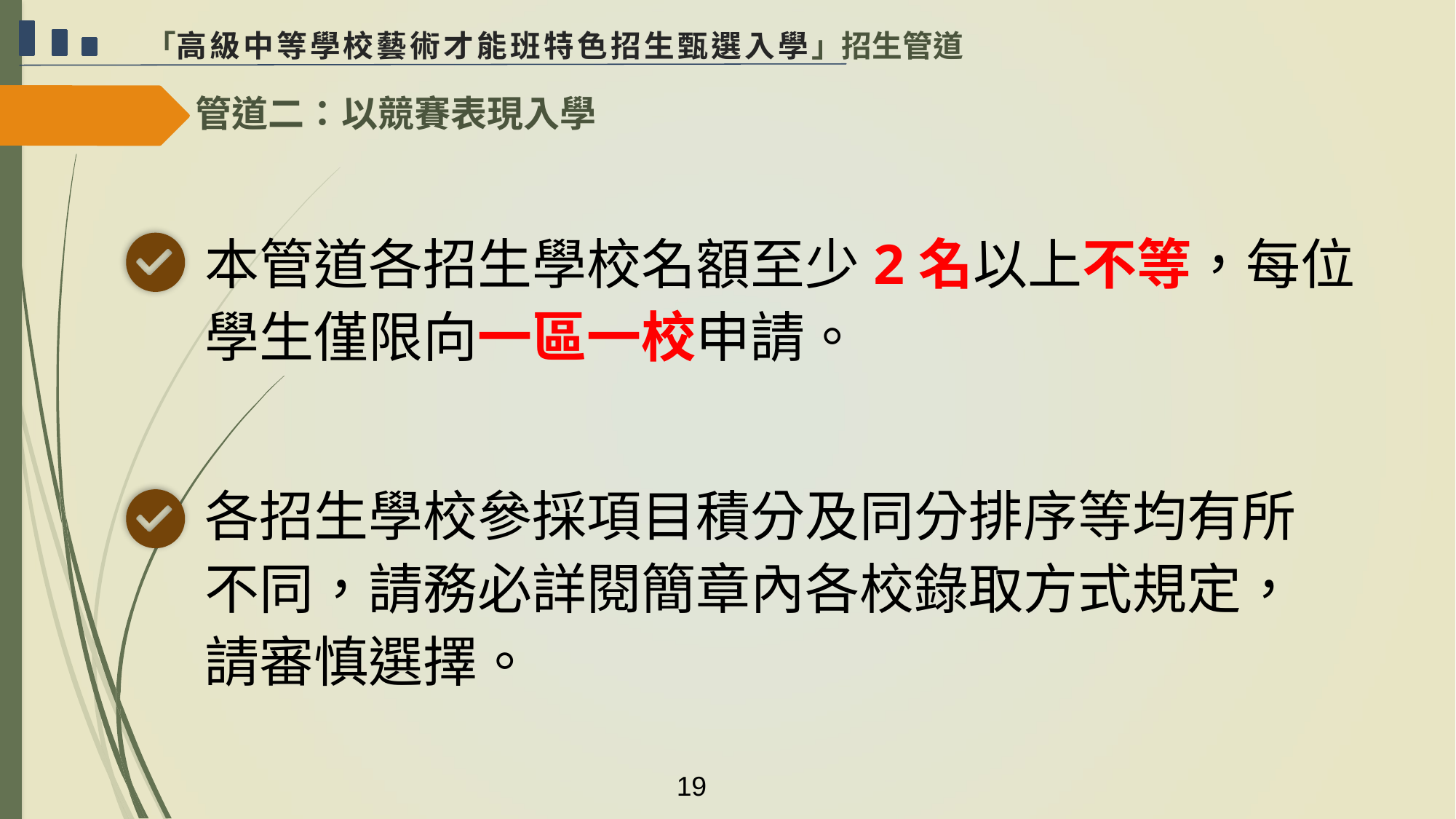

「高級中等學校藝術才能班特色招生甄選入學」招生管道

管道二：以競賽表現入學
本管道各招生學校名額至少2名以上不等，每位學生僅限向一區一校申請。

各招生學校參採項目積分及同分排序等均有所不同，請務必詳閱簡章內各校錄取方式規定，請審慎選擇。

19